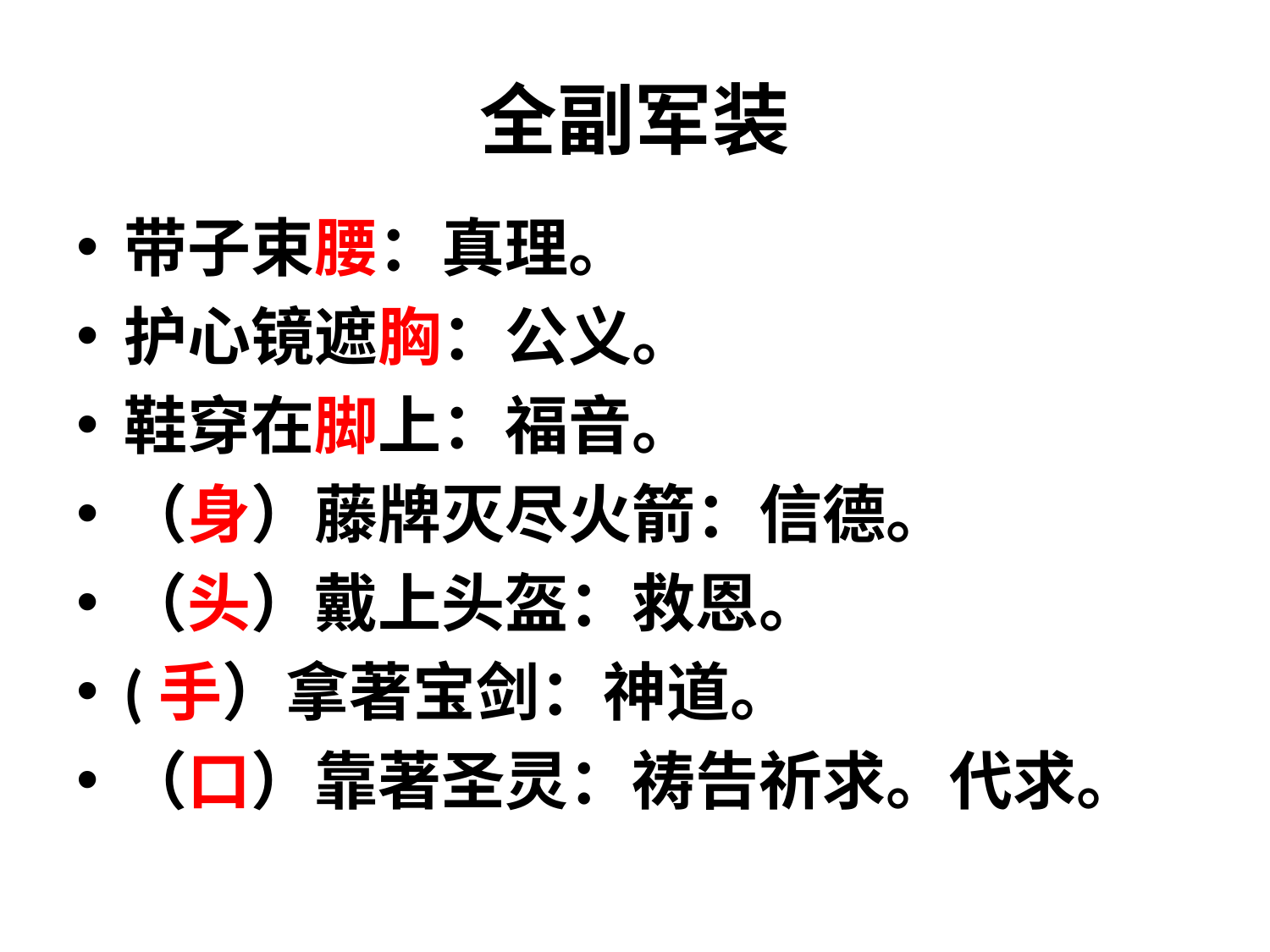

# 全副军装
带子束腰：真理。
护心镜遮胸：公义。
鞋穿在脚上：福音。
（身）藤牌灭尽火箭：信德。
（头）戴上头盔：救恩。
(手）拿著宝剑：神道。
（口）靠著圣灵：祷告祈求。代求。